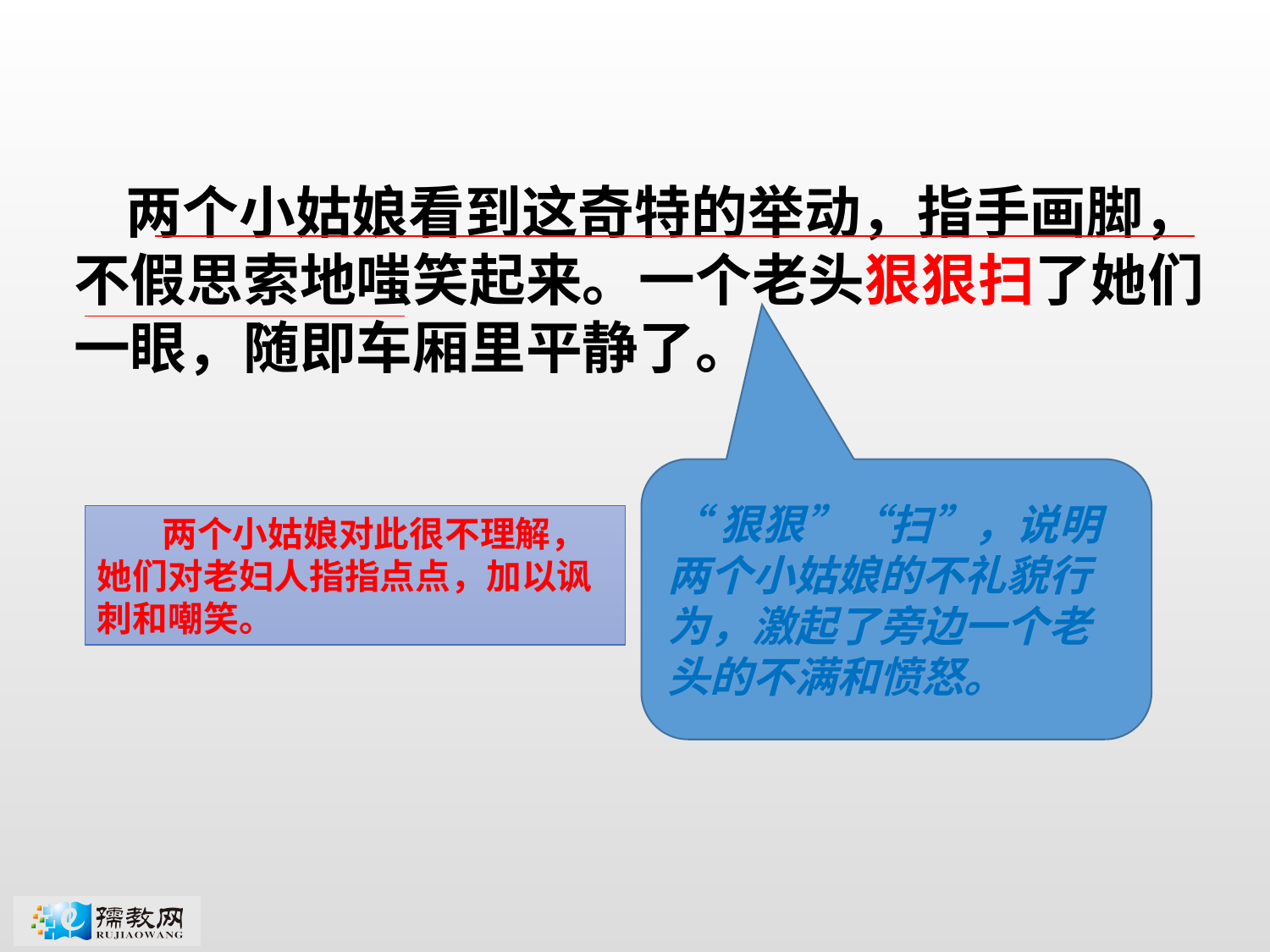

两个小姑娘看到这奇特的举动，指手画脚，不假思索地嗤笑起来。一个老头狠狠扫了她们一眼，随即车厢里平静了。
“狠狠”“扫”，说明两个小姑娘的不礼貌行为，激起了旁边一个老头的不满和愤怒。
       两个小姑娘对此很不理解，她们对老妇人指指点点，加以讽刺和嘲笑。